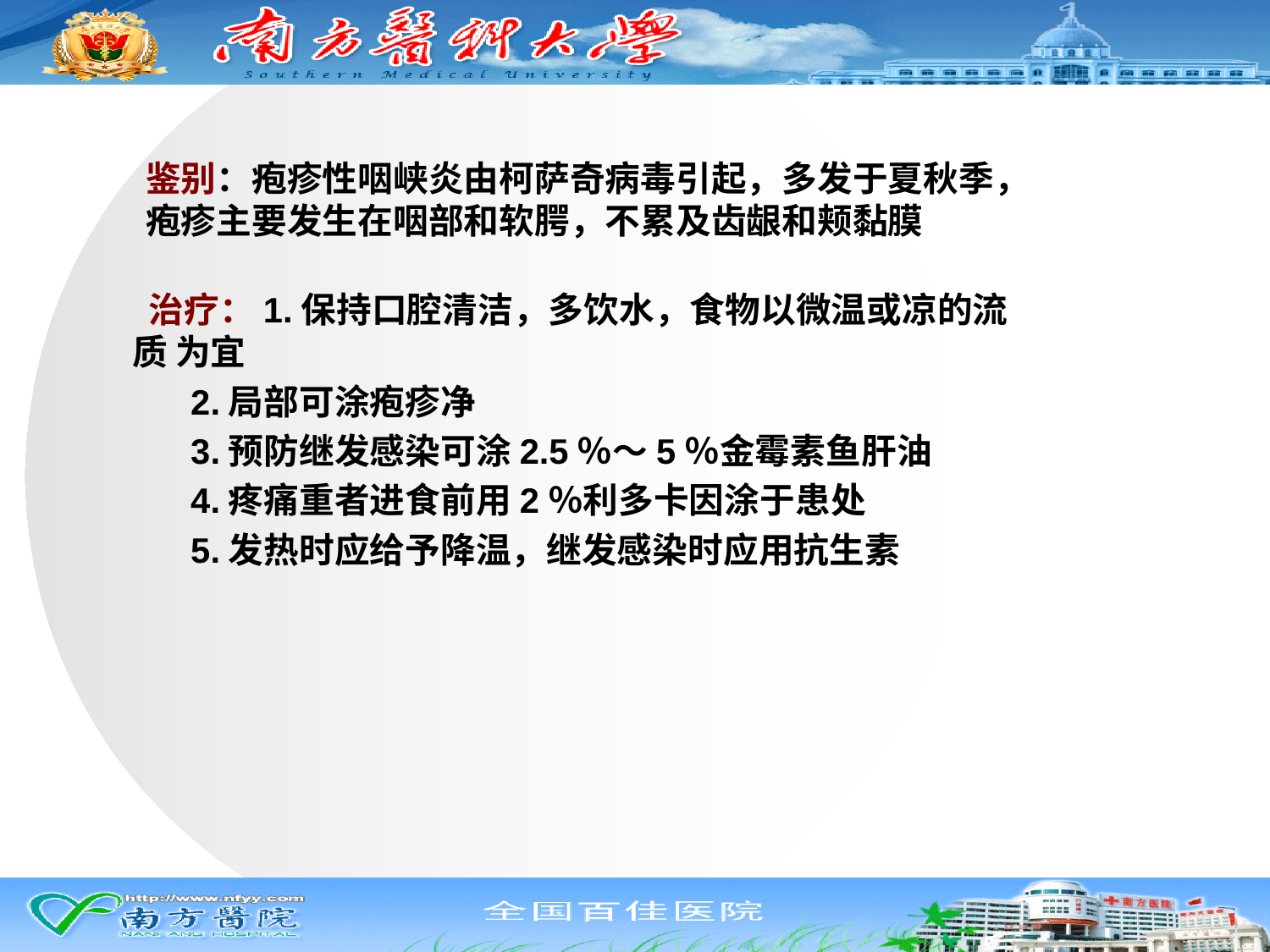

鉴别：疱疹性咽峡炎由柯萨奇病毒引起，多发于夏秋季，
疱疹主要发生在咽部和软腭，不累及齿龈和颊黏膜
 治疗：1.保持口腔清洁，多饮水，食物以微温或凉的流质 为宜
      2.局部可涂疱疹净
      3.预防继发感染可涂2.5％～5％金霉素鱼肝油
      4.疼痛重者进食前用2％利多卡因涂于患处
      5.发热时应给予降温，继发感染时应用抗生素

17